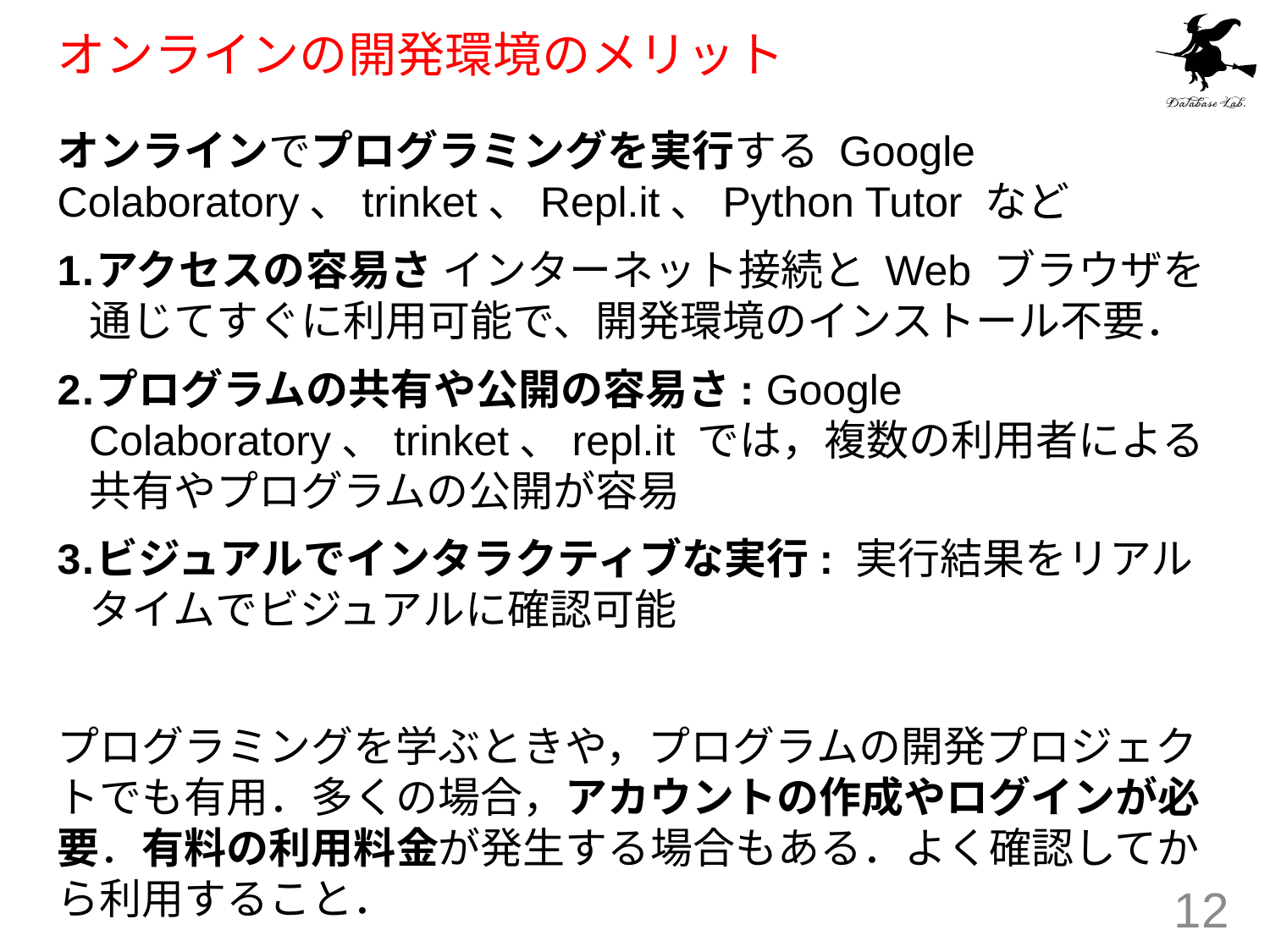

# オンラインの開発環境のメリット
オンラインでプログラミングを実行する Google Colaboratory、trinket、Repl.it、Python Tutor など
アクセスの容易さ インターネット接続と Web ブラウザを通じてすぐに利用可能で、開発環境のインストール不要．
プログラムの共有や公開の容易さ: Google Colaboratory、trinket、repl.it では，複数の利用者による共有やプログラムの公開が容易
ビジュアルでインタラクティブな実行: 実行結果をリアルタイムでビジュアルに確認可能

プログラミングを学ぶときや，プログラムの開発プロジェクトでも有用．多くの場合，アカウントの作成やログインが必要．有料の利用料金が発生する場合もある．よく確認してから利用すること．

12